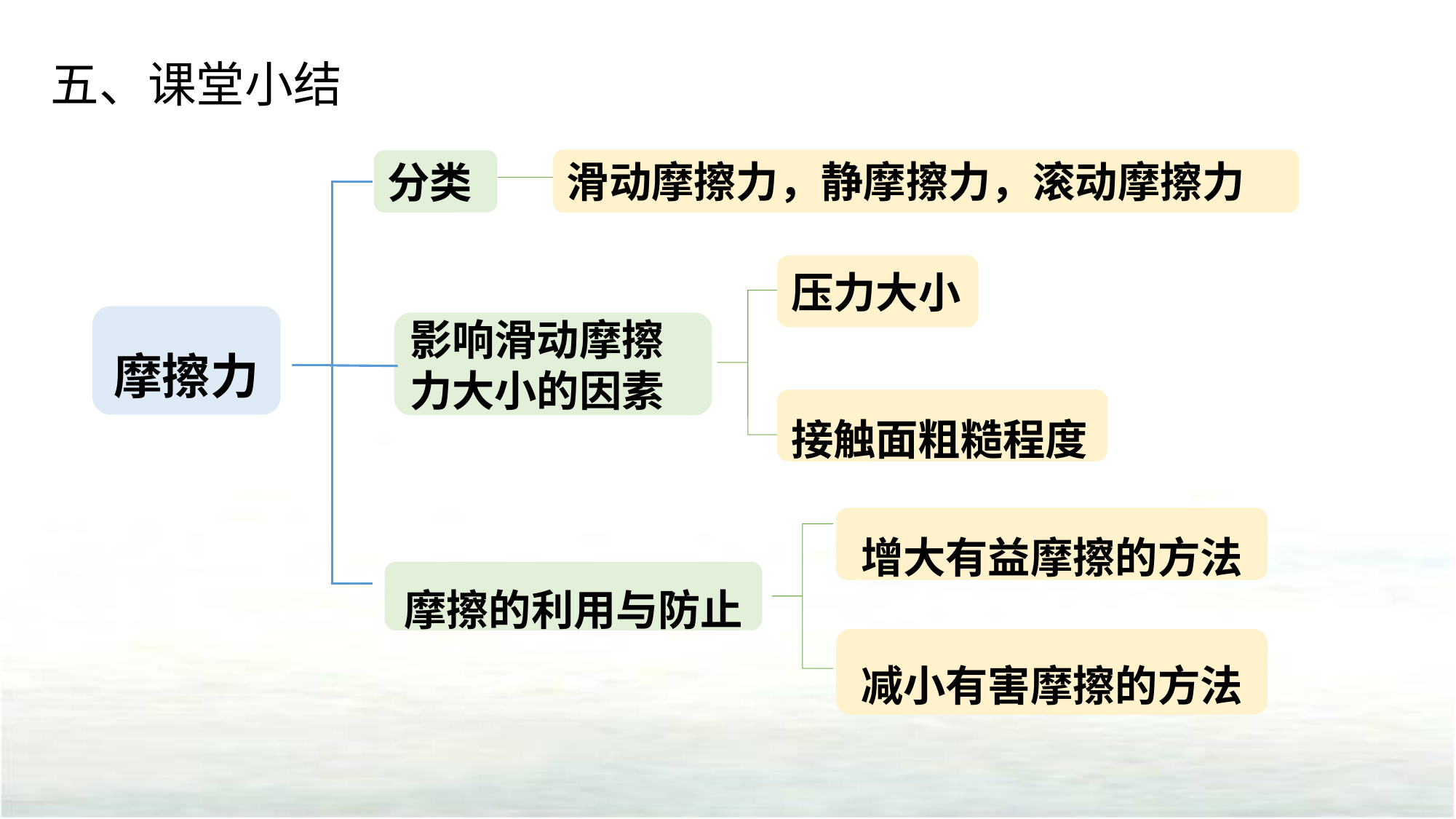

五、课堂小结
滑动摩擦力，静摩擦力，滚动摩擦力
分类

摩擦力
影响滑动摩擦力大小的因素
增大有益摩擦的方法
减小有害摩擦的方法
压力大小

接触面粗糙程度

摩擦的利用与防止